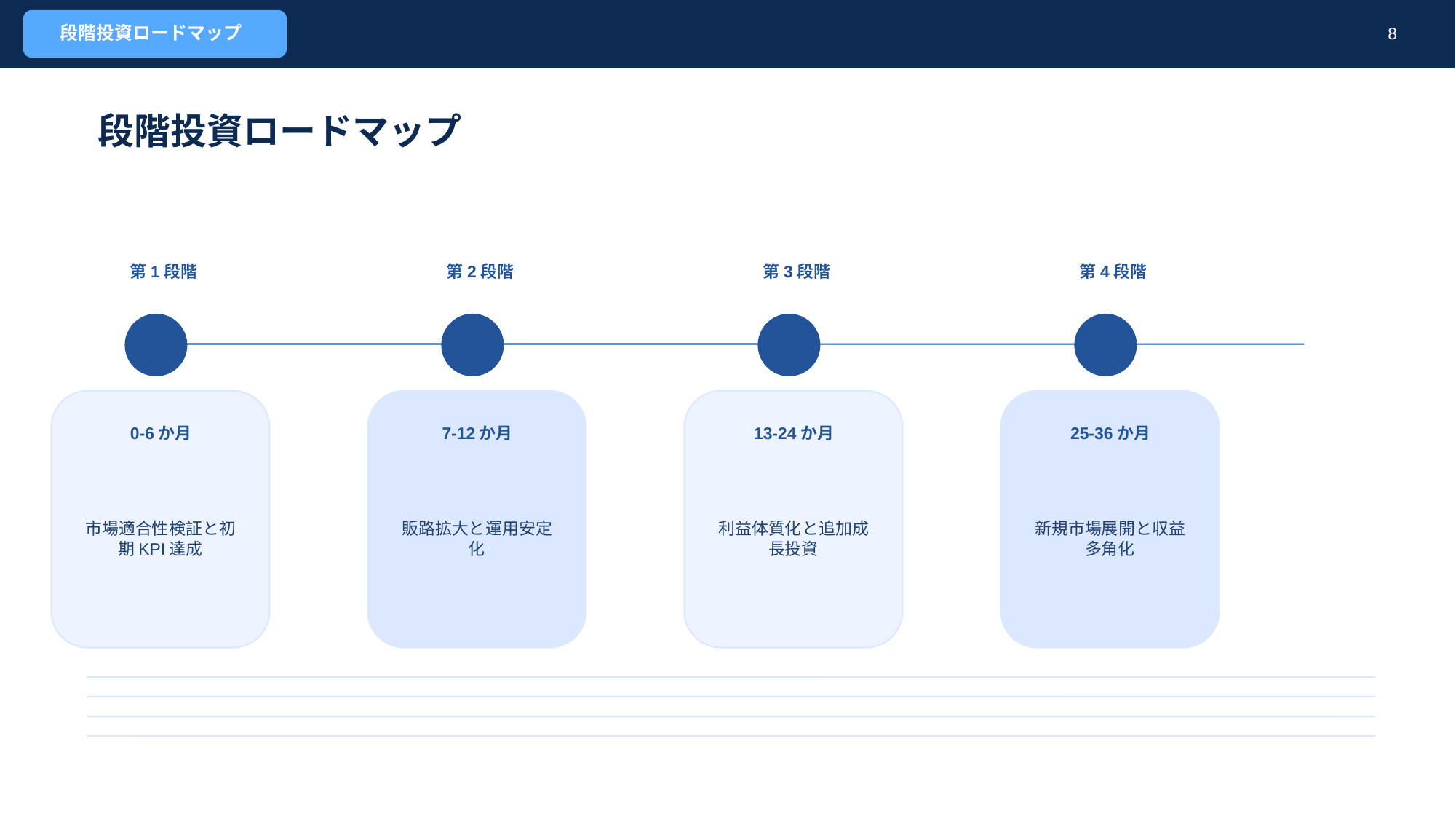

段階投資ロードマップ
8
段階投資ロードマップ
第1段階
第2段階
第3段階
第4段階

0-6か月
7-12か月
13-24か月
25-36か月
市場適合性検証と初期KPI達成
販路拡大と運用安定化
利益体質化と追加成長投資
新規市場展開と収益多角化